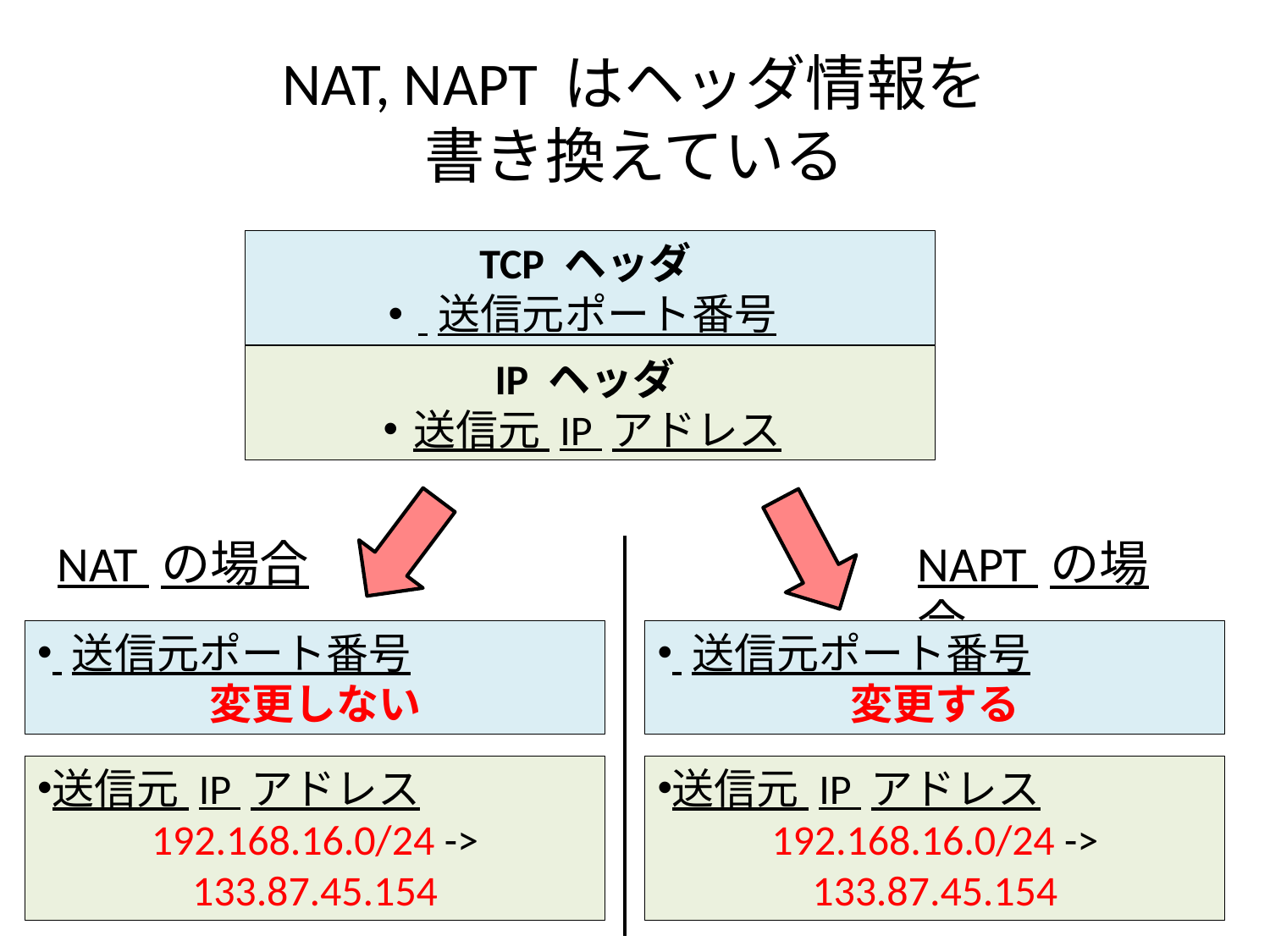

# NAT, NAPT はヘッダ情報を 書き換えている
TCP ヘッダ
 送信元ポート番号
IP ヘッダ
送信元 IP アドレス

NAT の場合
NAPT の場合
 送信元ポート番号
変更しない
 送信元ポート番号
変更する
送信元 IP アドレス
192.168.16.0/24 -> 133.87.45.154
送信元 IP アドレス
192.168.16.0/24 -> 133.87.45.154